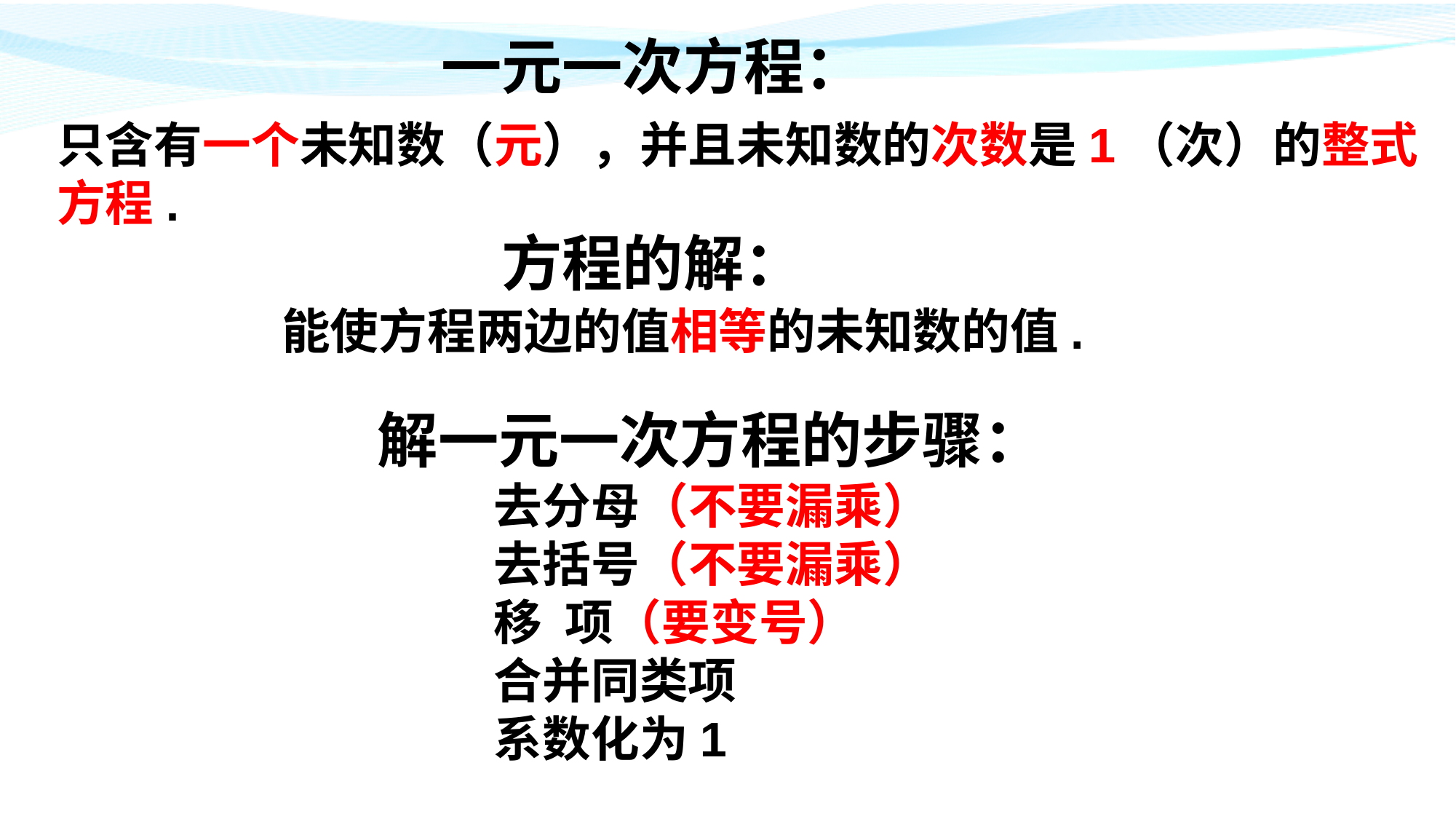

一元一次方程：
只含有一个未知数（元），并且未知数的次数是1（次）的整式方程.
方程的解：
能使方程两边的值相等的未知数的值.
解一元一次方程的步骤：
去分母（不要漏乘）
去括号（不要漏乘）
移  项（要变号）
合并同类项
系数化为1